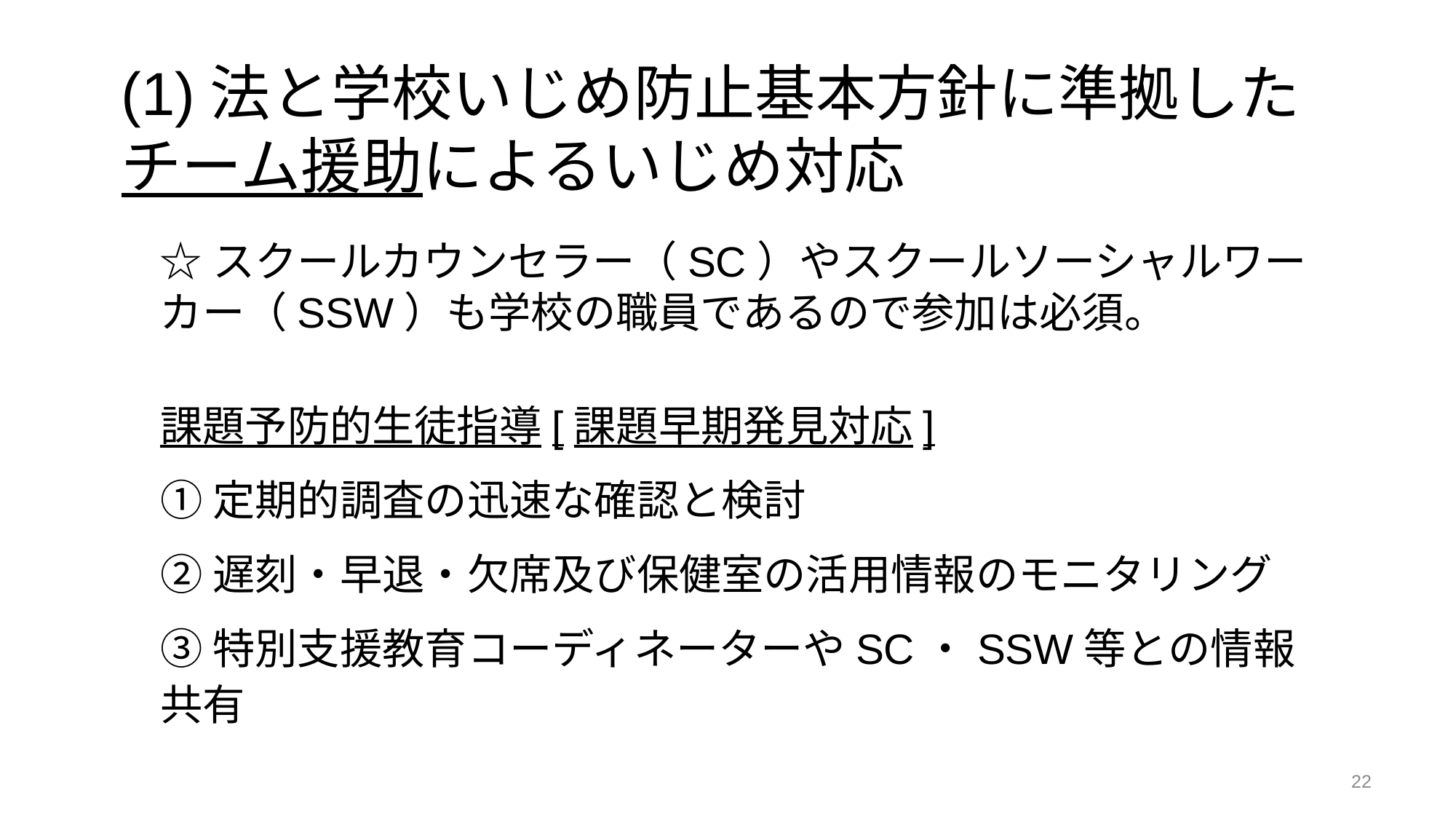

(1)法と学校いじめ防止基本方針に準拠したチーム援助によるいじめ対応
☆スクールカウンセラー（SC）やスクールソーシャルワーカー（SSW）も学校の職員であるので参加は必須。
課題予防的生徒指導[課題早期発見対応]
①定期的調査の迅速な確認と検討
②遅刻・早退・欠席及び保健室の活用情報のモニタリング
③特別支援教育コーディネーターやSC・SSW等との情報共有
22